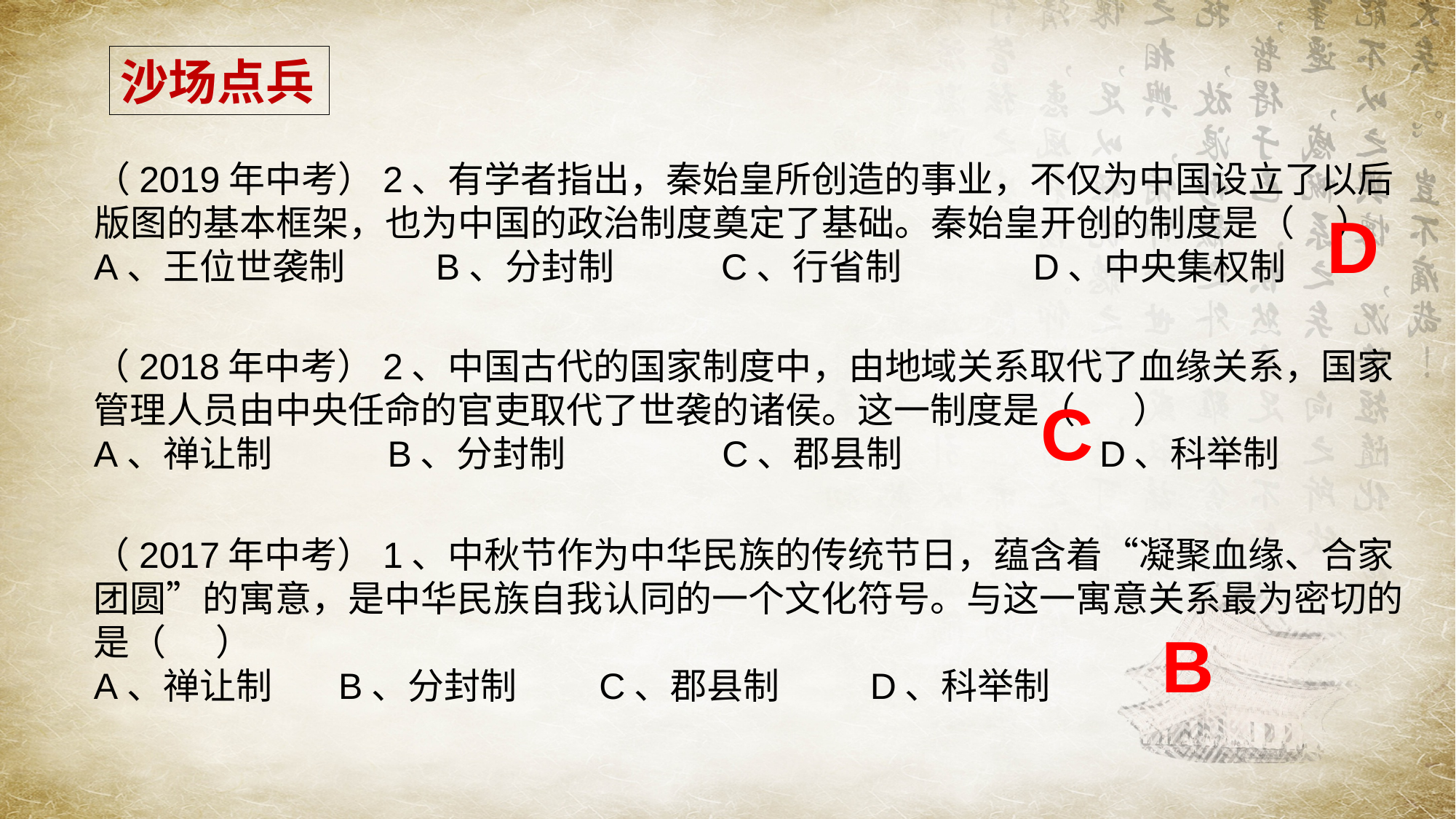

沙场点兵
（2019年中考）2、有学者指出，秦始皇所创造的事业，不仅为中国设立了以后版图的基本框架，也为中国的政治制度奠定了基础。秦始皇开创的制度是（     ）
A、王位世袭制          B、分封制            C、行省制               D、中央集权制
D
（2018年中考）2、中国古代的国家制度中，由地域关系取代了血缘关系，国家管理人员由中央任命的官吏取代了世袭的诸侯。这一制度是（       ）
A、禅让制             B、分封制                  C、郡县制                       D、科举制
C
（2017年中考）1、中秋节作为中华民族的传统节日，蕴含着“凝聚血缘、合家团圆”的寓意，是中华民族自我认同的一个文化符号。与这一寓意关系最为密切的是（      ）
A、禅让制       B、分封制         C、郡县制          D、科举制
B